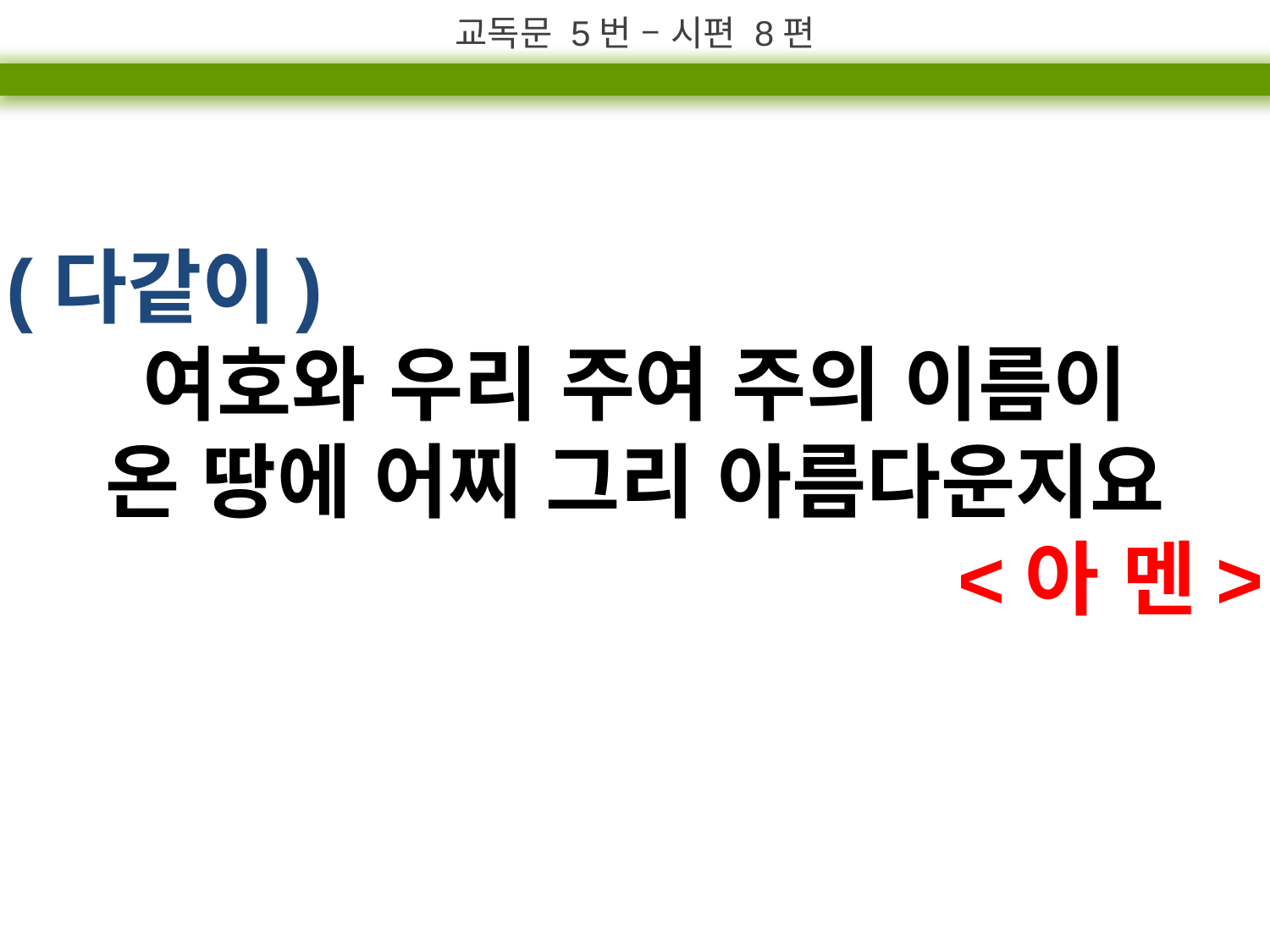

교독문 5번 – 시편 8편

(다같이)
여호와 우리 주여 주의 이름이
온 땅에 어찌 그리 아름다운지요
<아 멘>